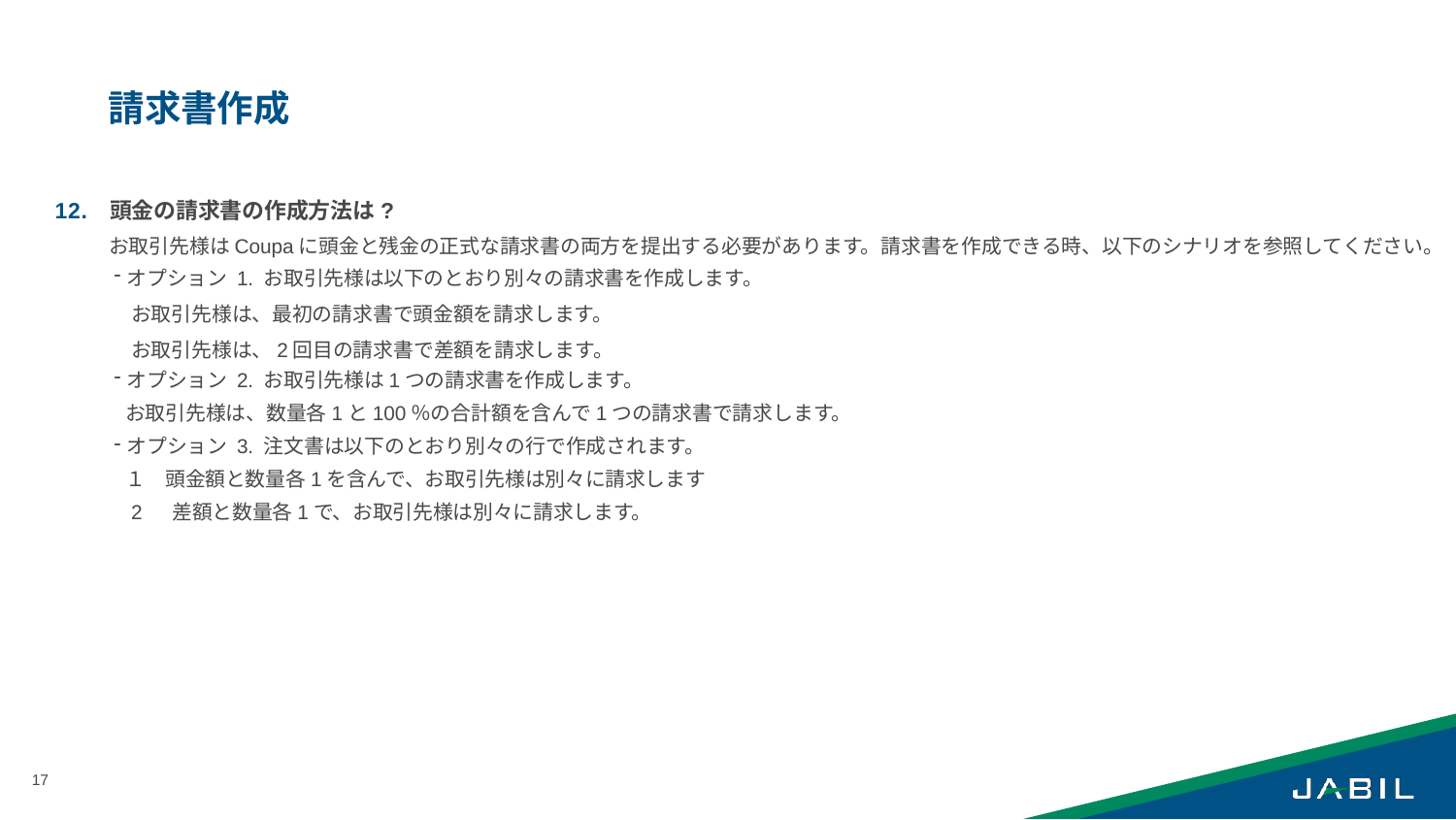

# 請求書作成
頭金の請求書の作成方法は?
お取引先様はCoupaに頭金と残金の正式な請求書の両方を提出する必要があります。請求書を作成できる時、以下のシナリオを参照してください。
オプション 1. お取引先様は以下のとおり別々の請求書を作成します。
お取引先様は、最初の請求書で頭金額を請求します。
お取引先様は、2回目の請求書で差額を請求します。
オプション 2. お取引先様は1つの請求書を作成します。
お取引先様は、数量各1と100％の合計額を含んで1つの請求書で請求します。
オプション 3. 注文書は以下のとおり別々の行で作成されます。
１　頭金額と数量各1を含んで、お取引先様は別々に請求します
 2 　差額と数量各1で、お取引先様は別々に請求します。
17